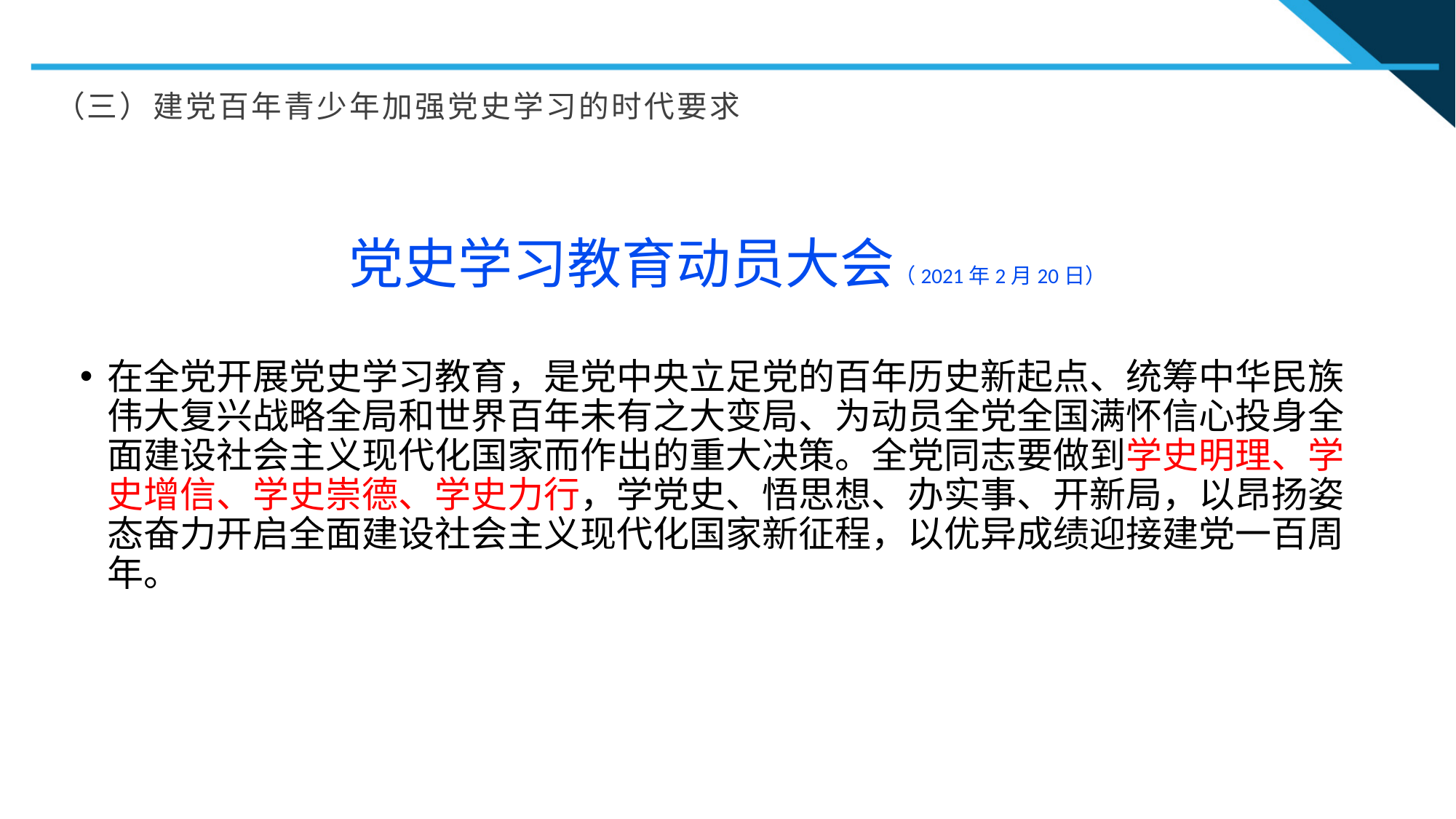

（三）建党百年青少年加强党史学习的时代要求
党史学习教育动员大会（2021年2月20日）
在全党开展党史学习教育，是党中央立足党的百年历史新起点、统筹中华民族伟大复兴战略全局和世界百年未有之大变局、为动员全党全国满怀信心投身全面建设社会主义现代化国家而作出的重大决策。全党同志要做到学史明理、学史增信、学史崇德、学史力行，学党史、悟思想、办实事、开新局，以昂扬姿态奋力开启全面建设社会主义现代化国家新征程，以优异成绩迎接建党一百周年。